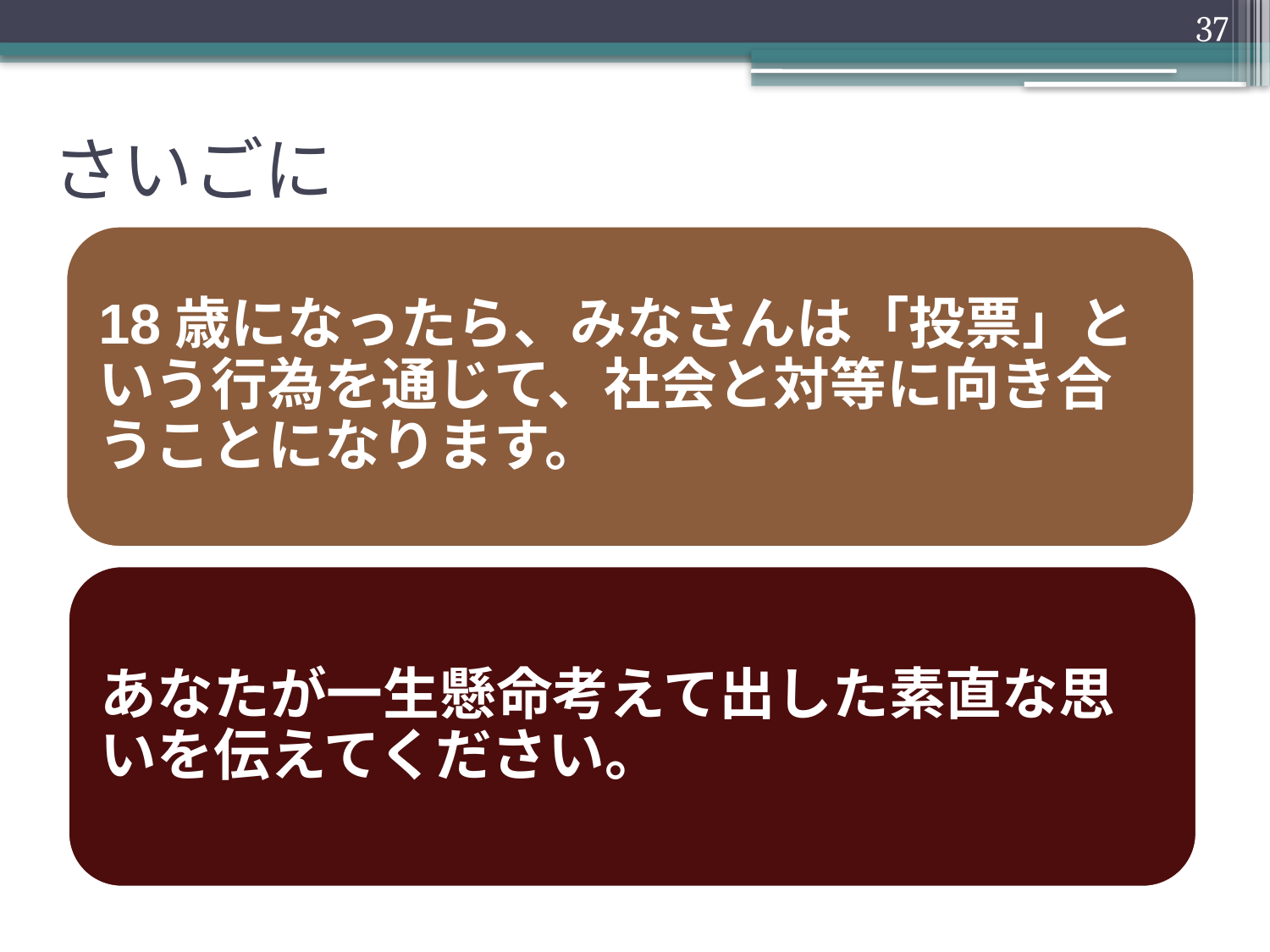

37
# さいごに

18歳になったら、みなさんは「投票」という行為を通じて、社会と対等に向き合うことになります。

あなたが一生懸命考えて出した素直な思いを伝えてください。